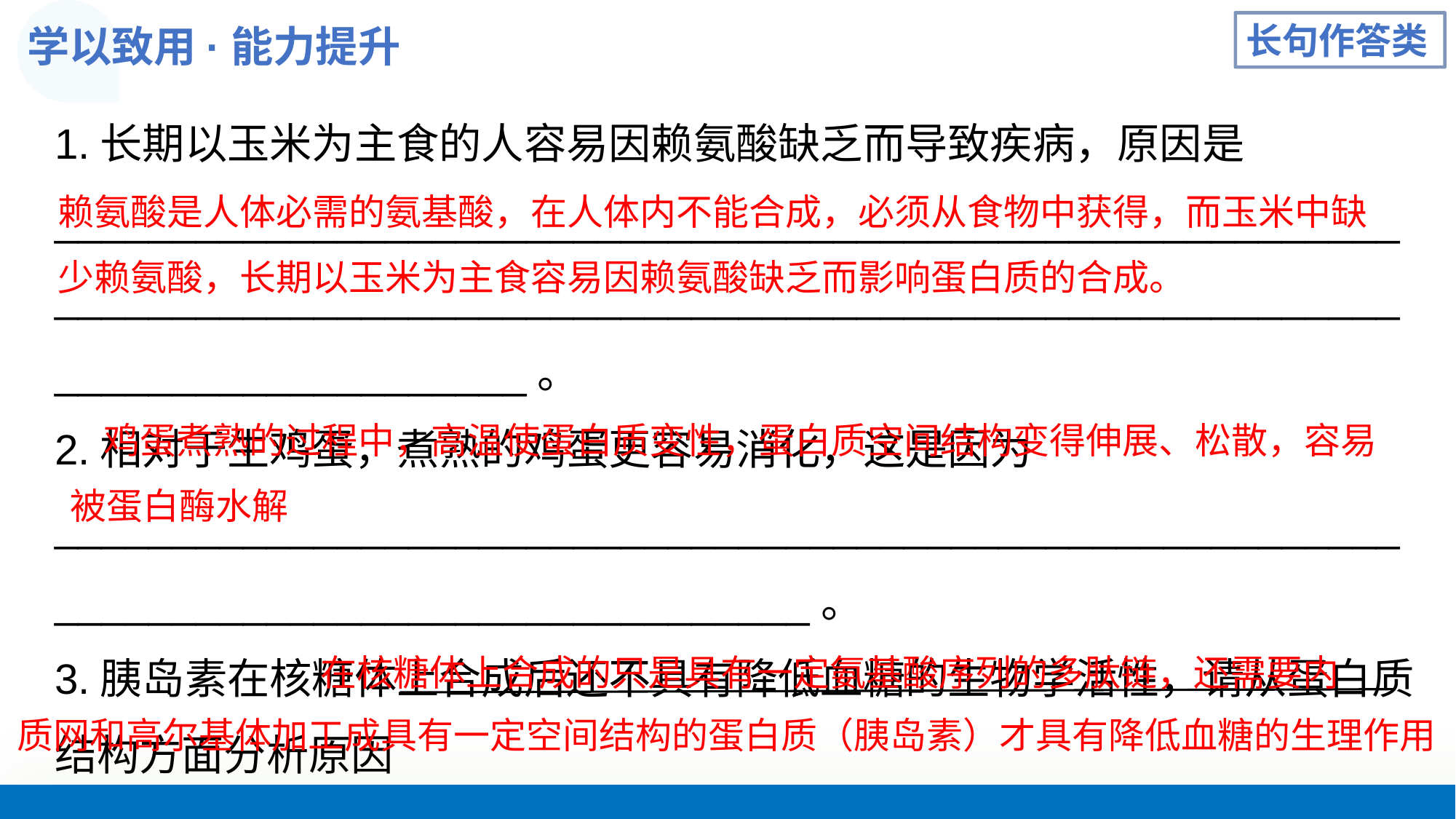

学以致用·能力提升
长句作答类
1.长期以玉米为主食的人容易因赖氨酸缺乏而导致疾病，原因是______________________________________________________________________________________________________________________________________。
2.相对于生鸡蛋，煮熟的鸡蛋更容易消化，这是因为  _________________________________________________________________________________________。
3.胰岛素在核糖体上合成后还不具有降低血糖的生物学活性，请从蛋白质结构方面分析原因
_______________________________________________________________________。
赖氨酸是人体必需的氨基酸，在人体内不能合成，必须从食物中获得，而玉米中缺少赖氨酸，长期以玉米为主食容易因赖氨酸缺乏而影响蛋白质的合成。
   鸡蛋煮熟的过程中，高温使蛋白质变性，蛋白质空间结构变得伸展、松散，容易被蛋白酶水解
                                    在核糖体上合成的只是具有一定氨基酸序列的多肽链，还需要内
质网和高尔基体加工成具有一定空间结构的蛋白质（胰岛素）才具有降低血糖的生理作用